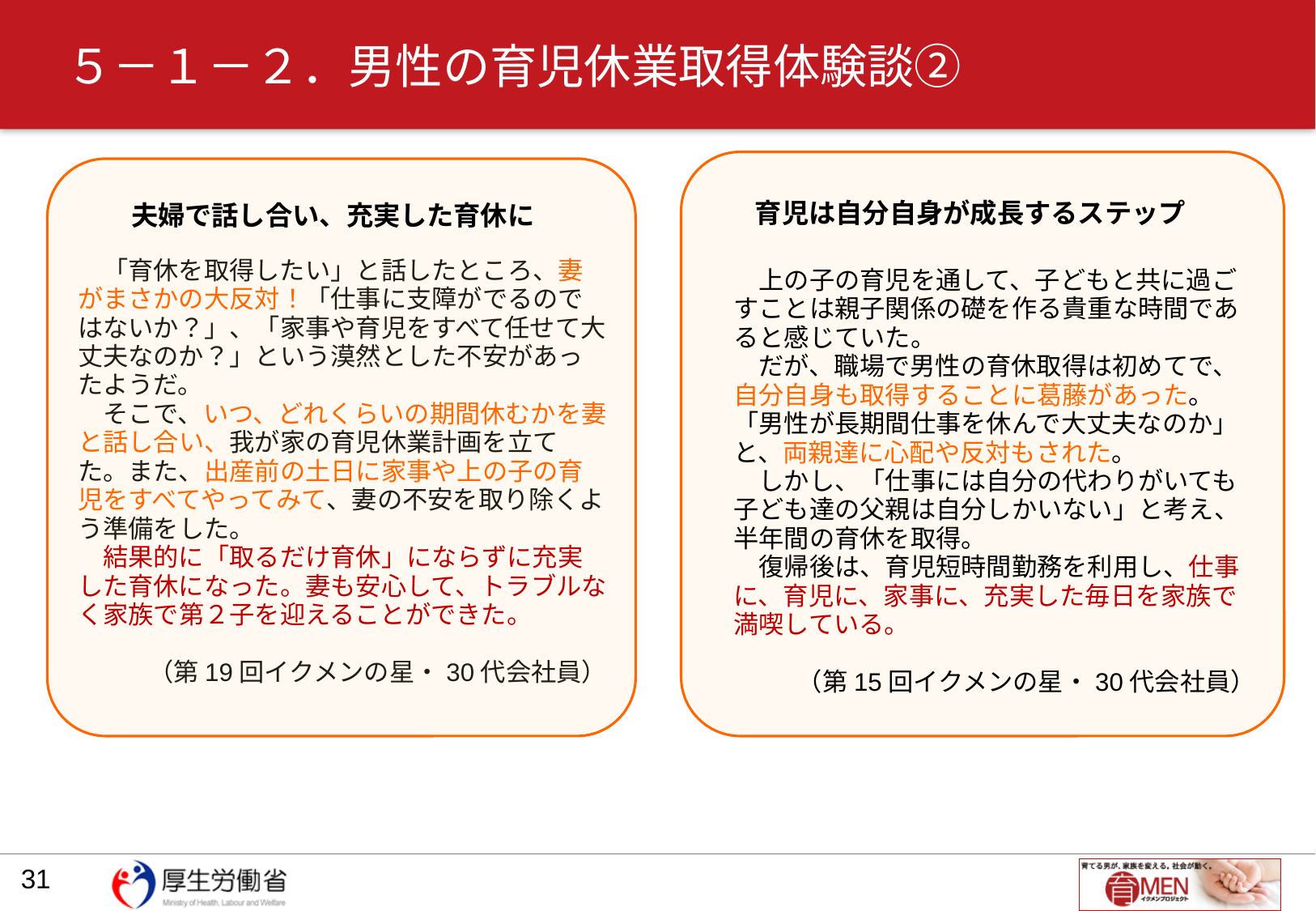

# ５－１－２．男性の育児休業取得体験談②

育児は自分自身が成長するステップ
夫婦で話し合い、充実した育休に
　「育休を取得したい」と話したところ、妻がまさかの大反対！「仕事に支障がでるのではないか？」、「家事や育児をすべて任せて大丈夫なのか？」という漠然とした不安があったようだ。
　そこで、いつ、どれくらいの期間休むかを妻と話し合い、我が家の育児休業計画を立てた。また、出産前の土日に家事や上の子の育児をすべてやってみて、妻の不安を取り除くよう準備をした。
　結果的に「取るだけ育休」にならずに充実した育休になった。妻も安心して、トラブルなく家族で第２子を迎えることができた。

（第19回イクメンの星・30代会社員）
　上の子の育児を通して、子どもと共に過ごすことは親子関係の礎を作る貴重な時間であると感じていた。
　だが、職場で男性の育休取得は初めてで、自分自身も取得することに葛藤があった。
「男性が長期間仕事を休んで大丈夫なのか」と、両親達に心配や反対もされた。
　しかし、「仕事には自分の代わりがいても子ども達の父親は自分しかいない」と考え、半年間の育休を取得。
　復帰後は、育児短時間勤務を利用し、仕事に、育児に、家事に、充実した毎日を家族で満喫している。

（第15回イクメンの星・30代会社員）

31